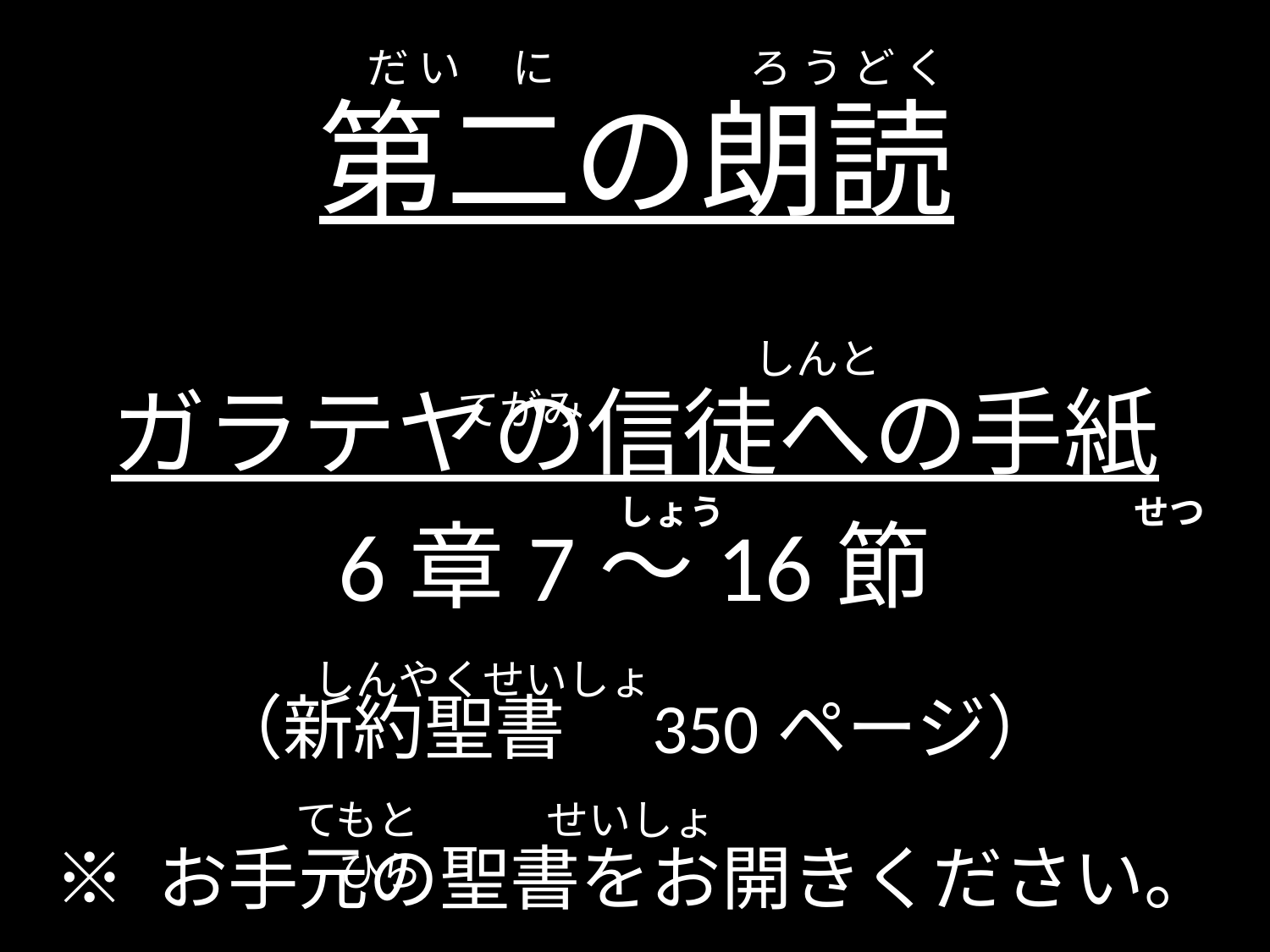

だ い 　に　                ろ う ど く
# 第二の朗読
　　　　　　　　　　しんと　　　　　　　　　てがみ
ガラテヤの信徒への手紙
6章7～16節

（新約聖書　350ページ）
　　　　　　  　　　　　　　　   　しょう 　   　　　　　　   　　　せつ
  しんやくせいしょ
てもと　　　せいしょ　　　　ひら
※ お手元の聖書をお開きください。